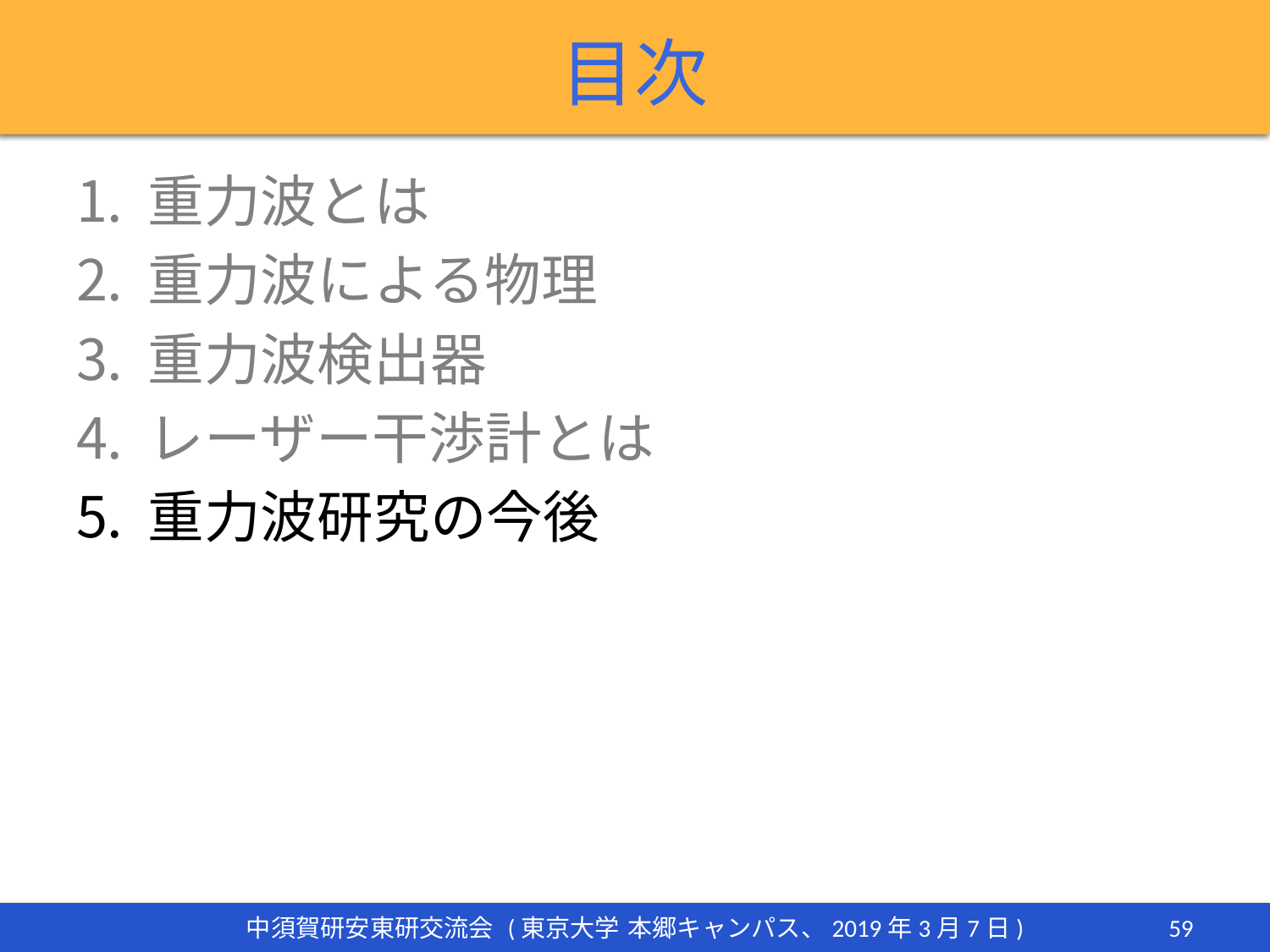

# 目次
重力波とは
重力波による物理
重力波検出器
レーザー干渉計とは
重力波研究の今後
59
中須賀研安東研交流会 (東京大学 本郷キャンパス、2019年3月7日)